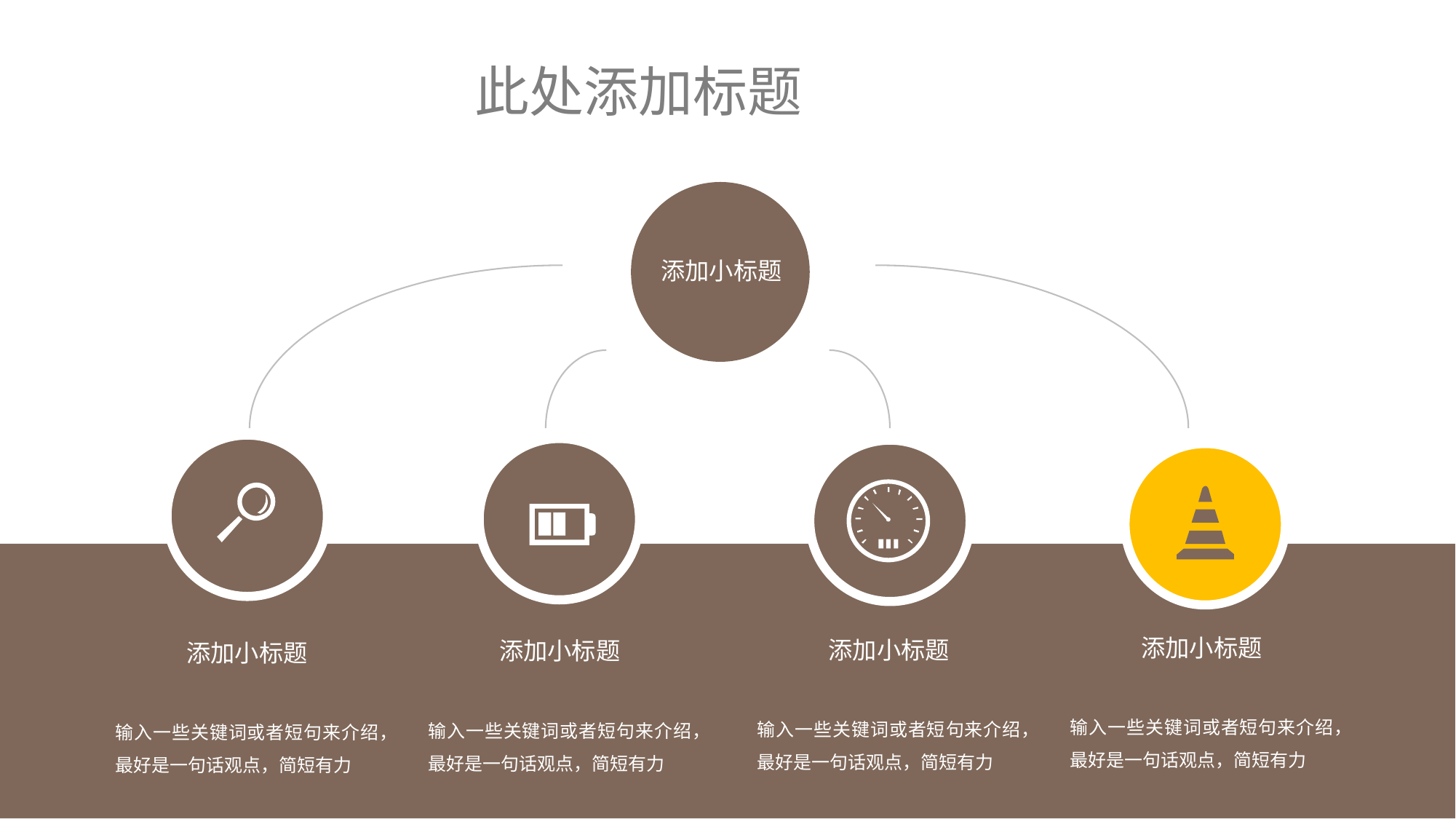

此处添加标题

添加小标题

            添加小标题

输入一些关键词或者短句来介绍，最好是一句话观点，简短有力
            添加小标题

输入一些关键词或者短句来介绍，最好是一句话观点，简短有力
            添加小标题

输入一些关键词或者短句来介绍，最好是一句话观点，简短有力
            添加小标题

输入一些关键词或者短句来介绍，最好是一句话观点，简短有力